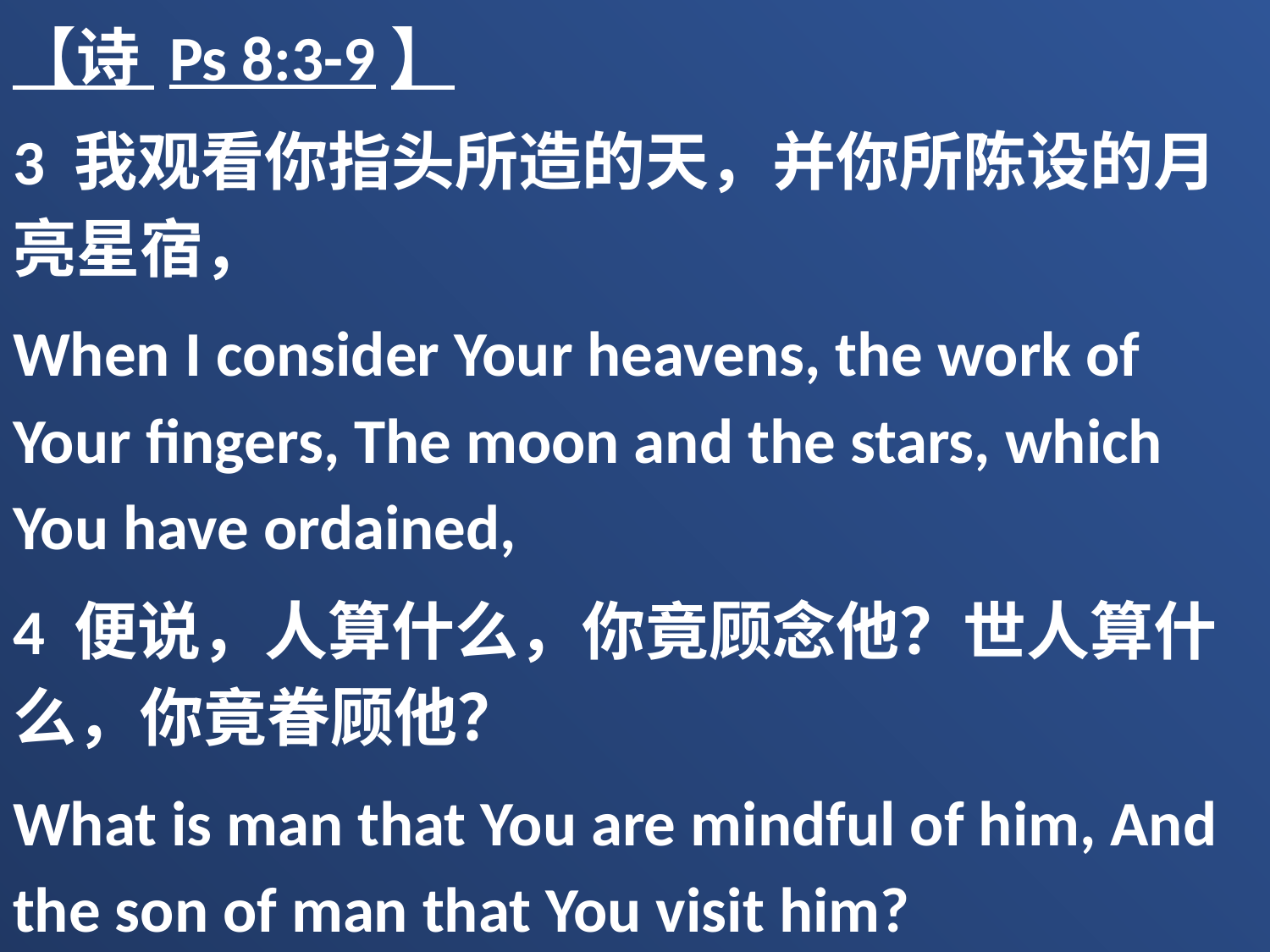

【诗 Ps 8:3-9】
3 我观看你指头所造的天，并你所陈设的月亮星宿，
When I consider Your heavens, the work of Your fingers, The moon and the stars, which You have ordained,
4 便说，人算什么，你竟顾念他？世人算什么，你竟眷顾他？
What is man that You are mindful of him, And the son of man that You visit him?